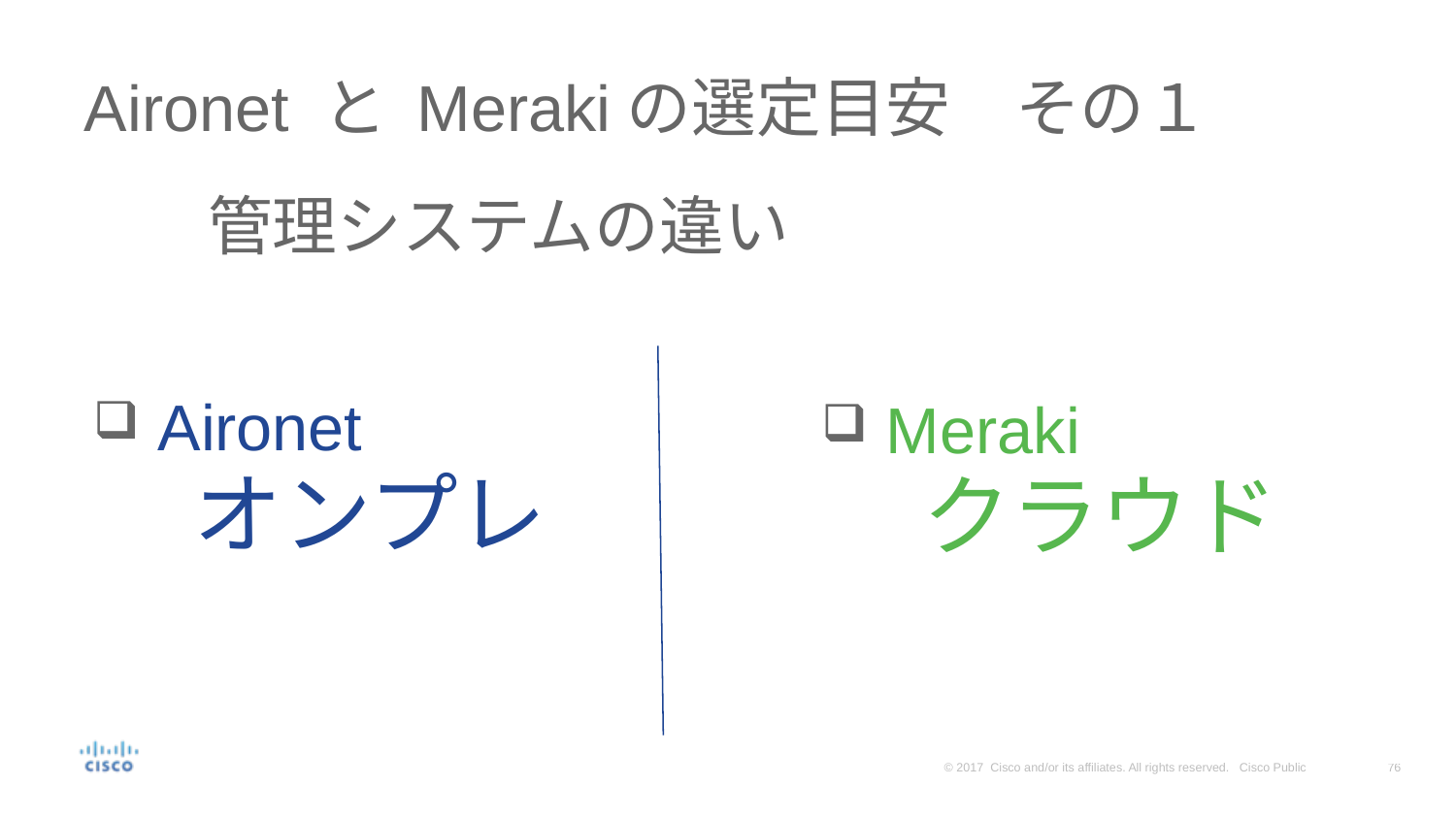

# Aironet と Merakiの選定目安　その１
管理システムの違い
 Aironet
　オンプレ
 Meraki
　クラウド